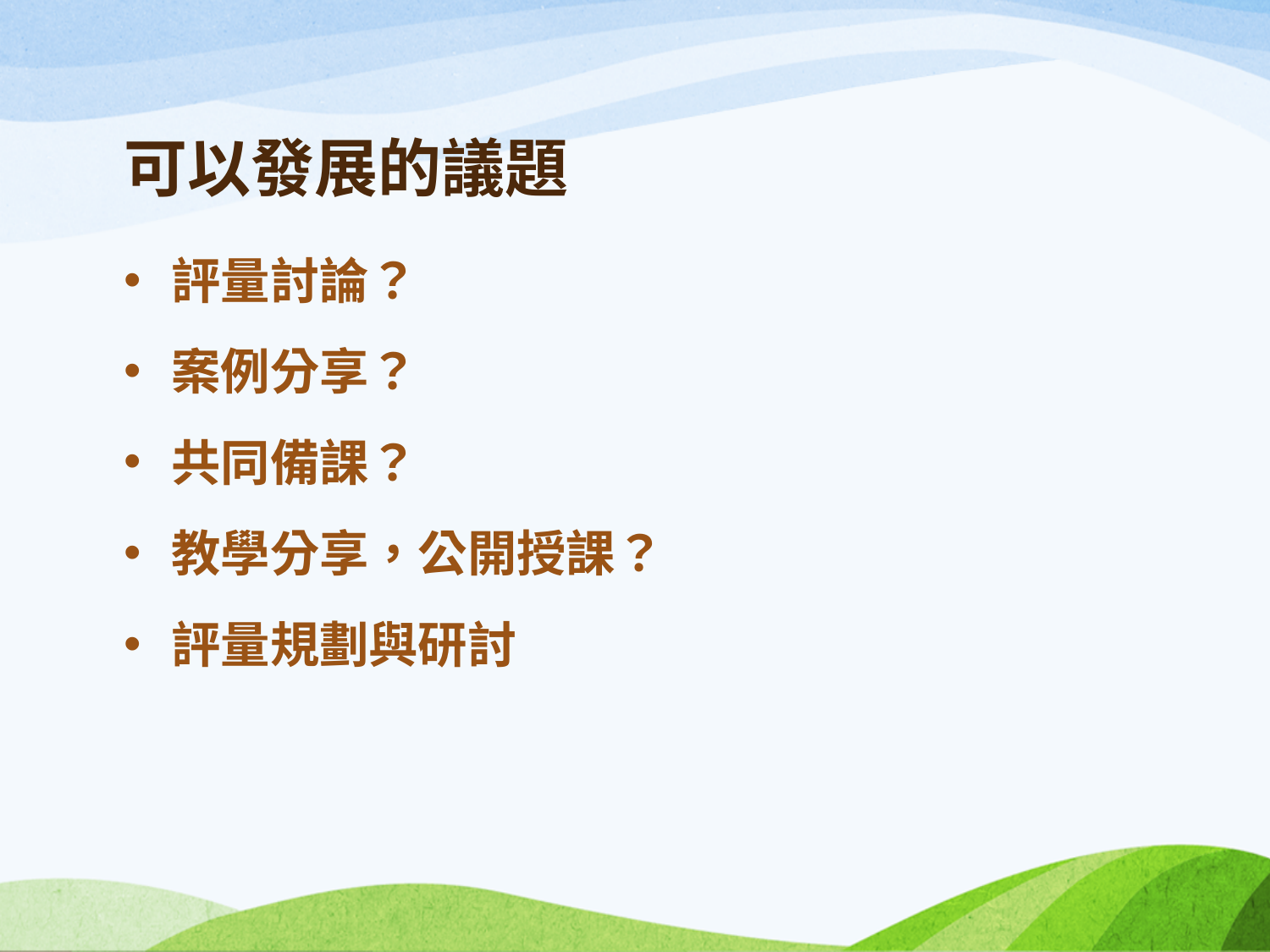

# 可以發展的議題
評量討論？
案例分享？
共同備課？
教學分享，公開授課？
評量規劃與研討